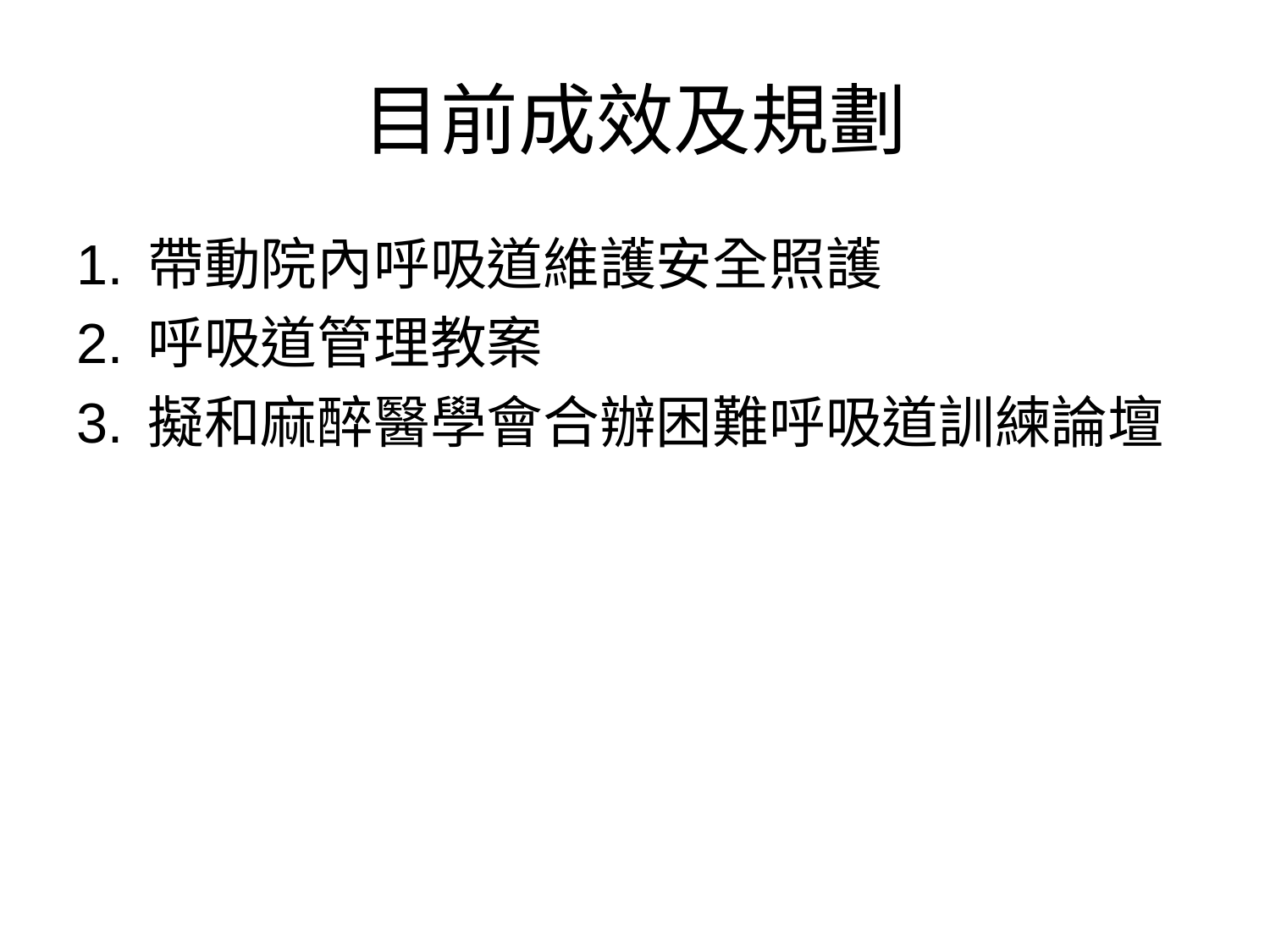

# 目前成效及規劃
帶動院內呼吸道維護安全照護
呼吸道管理教案
擬和麻醉醫學會合辦困難呼吸道訓練論壇